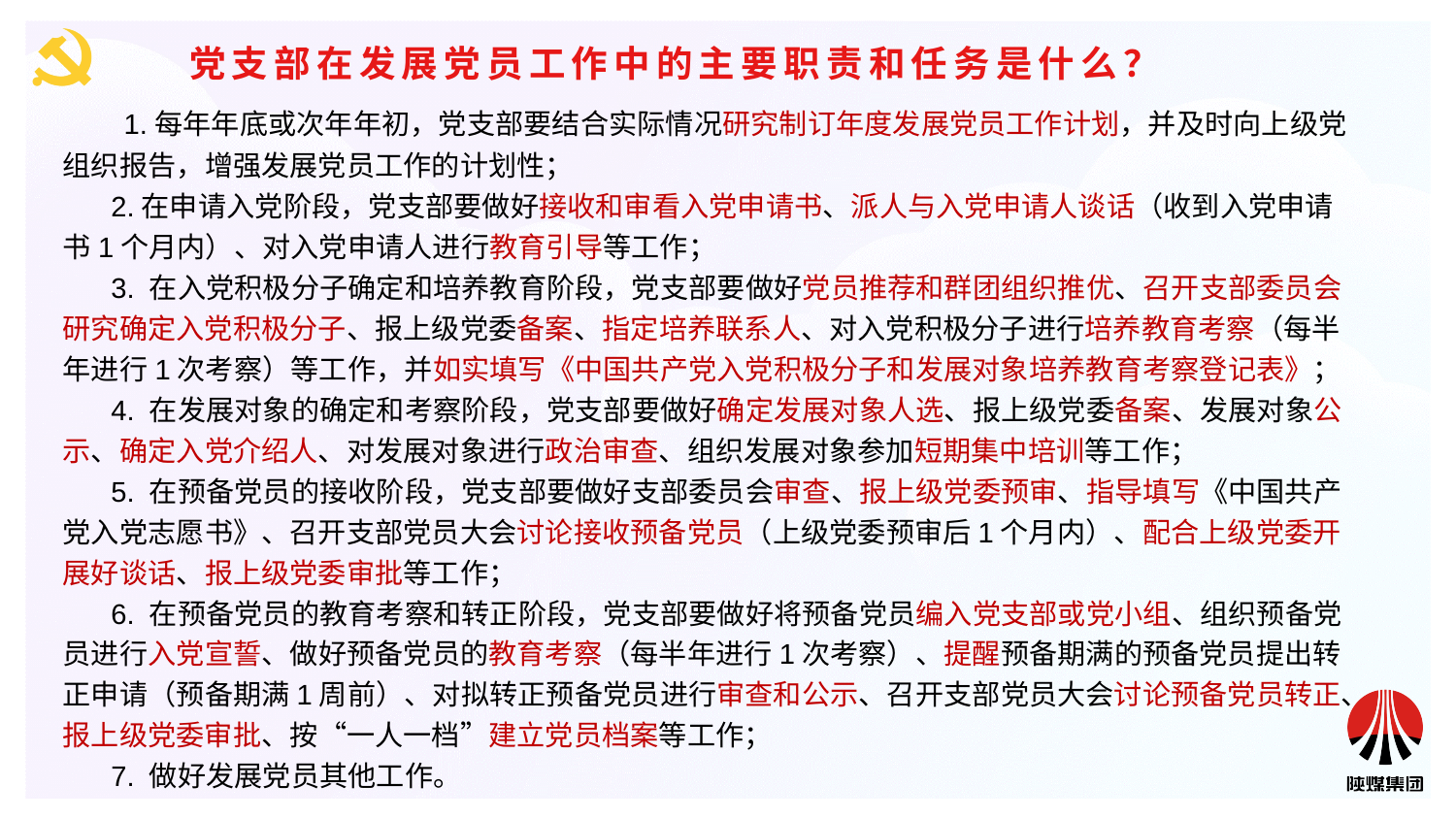

党支部在发展党员工作中的主要职责和任务是什么？
      1.每年年底或次年年初，党支部要结合实际情况研究制订年度发展党员工作计划，并及时向上级党组织报告，增强发展党员工作的计划性；
      2.在申请入党阶段，党支部要做好接收和审看入党申请书、派人与入党申请人谈话（收到入党申请书1个月内）、对入党申请人进行教育引导等工作；
      3. 在入党积极分子确定和培养教育阶段，党支部要做好党员推荐和群团组织推优、召开支部委员会研究确定入党积极分子、报上级党委备案、指定培养联系人、对入党积极分子进行培养教育考察（每半年进行1次考察）等工作，并如实填写《中国共产党入党积极分子和发展对象培养教育考察登记表》；
      4. 在发展对象的确定和考察阶段，党支部要做好确定发展对象人选、报上级党委备案、发展对象公示、确定入党介绍人、对发展对象进行政治审查、组织发展对象参加短期集中培训等工作；
      5. 在预备党员的接收阶段，党支部要做好支部委员会审查、报上级党委预审、指导填写《中国共产党入党志愿书》、召开支部党员大会讨论接收预备党员（上级党委预审后1个月内）、配合上级党委开展好谈话、报上级党委审批等工作；
      6. 在预备党员的教育考察和转正阶段，党支部要做好将预备党员编入党支部或党小组、组织预备党员进行入党宣誓、做好预备党员的教育考察（每半年进行1次考察）、提醒预备期满的预备党员提出转正申请（预备期满1周前）、对拟转正预备党员进行审查和公示、召开支部党员大会讨论预备党员转正、报上级党委审批、按“一人一档”建立党员档案等工作；
      7. 做好发展党员其他工作。